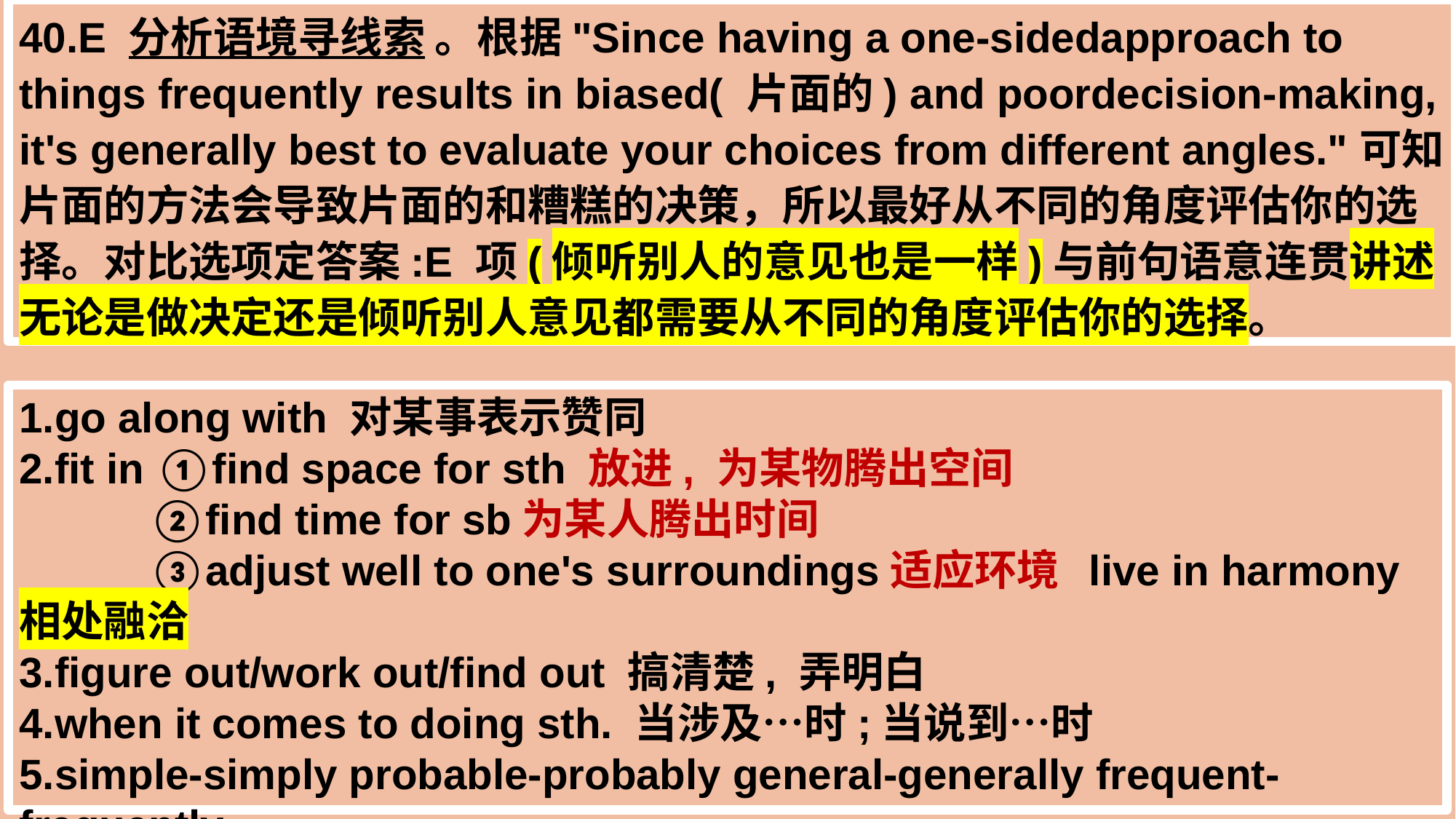

40.E 分析语境寻线索 。根据"Since having a one-sidedapproach to things frequently results in biased( 片面的) and poordecision-making, it's generally best to evaluate your choices from different angles."可知片面的方法会导致片面的和糟糕的决策，所以最好从不同的角度评估你的选择。对比选项定答案:E 项(倾听别人的意见也是一样)与前句语意连贯讲述无论是做决定还是倾听别人意见都需要从不同的角度评估你的选择。
1.go along with 对某事表示赞同
2.fit in ①find space for sth 放进, 为某物腾出空间
           ②find time for sb为某人腾出时间
           ③adjust well to one's surroundings适应环境  live in harmony相处融洽
3.figure out/work out/find out 搞清楚, 弄明白
4.when it comes to doing sth. 当涉及…时;当说到…时
5.simple-simply probable-probably general-generally frequent-frequently
6.approach  v./n. 蓝皮字典 P30